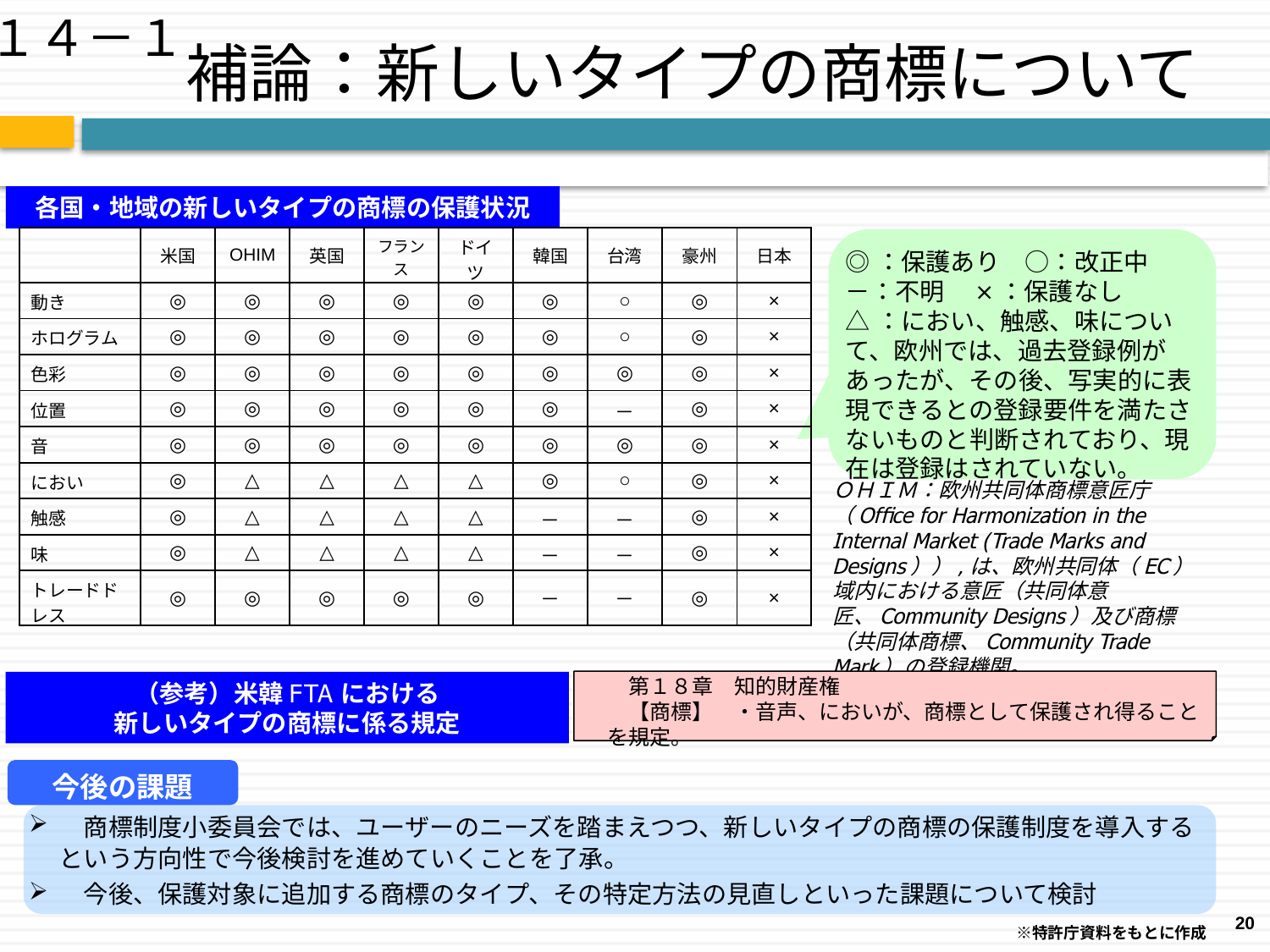

１４－１
補論：新しいタイプの商標について
各国・地域の新しいタイプの商標の保護状況
|  | 米国 | OHIM | 英国 | フランス | ドイツ | 韓国 | 台湾 | 豪州 | 日本 |
| --- | --- | --- | --- | --- | --- | --- | --- | --- | --- |
| 動き | ◎ | ◎ | ◎ | ◎ | ◎ | ◎ | ○ | ◎ | × |
| ホログラム | ◎ | ◎ | ◎ | ◎ | ◎ | ◎ | ○ | ◎ | × |
| 色彩 | ◎ | ◎ | ◎ | ◎ | ◎ | ◎ | ◎ | ◎ | × |
| 位置 | ◎ | ◎ | ◎ | ◎ | ◎ | ◎ | － | ◎ | × |
| 音 | ◎ | ◎ | ◎ | ◎ | ◎ | ◎ | ◎ | ◎ | × |
| におい | ◎ | △ | △ | △ | △ | ◎ | ○ | ◎ | × |
| 触感 | ◎ | △ | △ | △ | △ | － | － | ◎ | × |
| 味 | ◎ | △ | △ | △ | △ | － | － | ◎ | × |
| トレードドレス | ◎ | ◎ | ◎ | ◎ | ◎ | － | － | ◎ | × |
◎：保護あり　○：改正中　－：不明　×：保護なし
△：におい、触感、味について、欧州では、過去登録例があったが、その後、写実的に表現できるとの登録要件を満たさないものと判断されており、現在は登録はされていない。
ＯＨＩＭ：欧州共同体商標意匠庁（Office for Harmonization in the Internal Market (Trade Marks and Designs））,は、欧州共同体（EC）域内における意匠（共同体意匠、Community Designs）及び商標（共同体商標、Community Trade Mark）の登録機関。
　第１８章　知的財産権
　【商標】　・音声、においが、商標として保護され得ることを規定。
（参考）米韓FTAにおける
新しいタイプの商標に係る規定

今後の課題
　商標制度小委員会では、ユーザーのニーズを踏まえつつ、新しいタイプの商標の保護制度を導入するという方向性で今後検討を進めていくことを了承。
　今後、保護対象に追加する商標のタイプ、その特定方法の見直しといった課題について検討
20
　　　　　　※特許庁資料をもとに作成